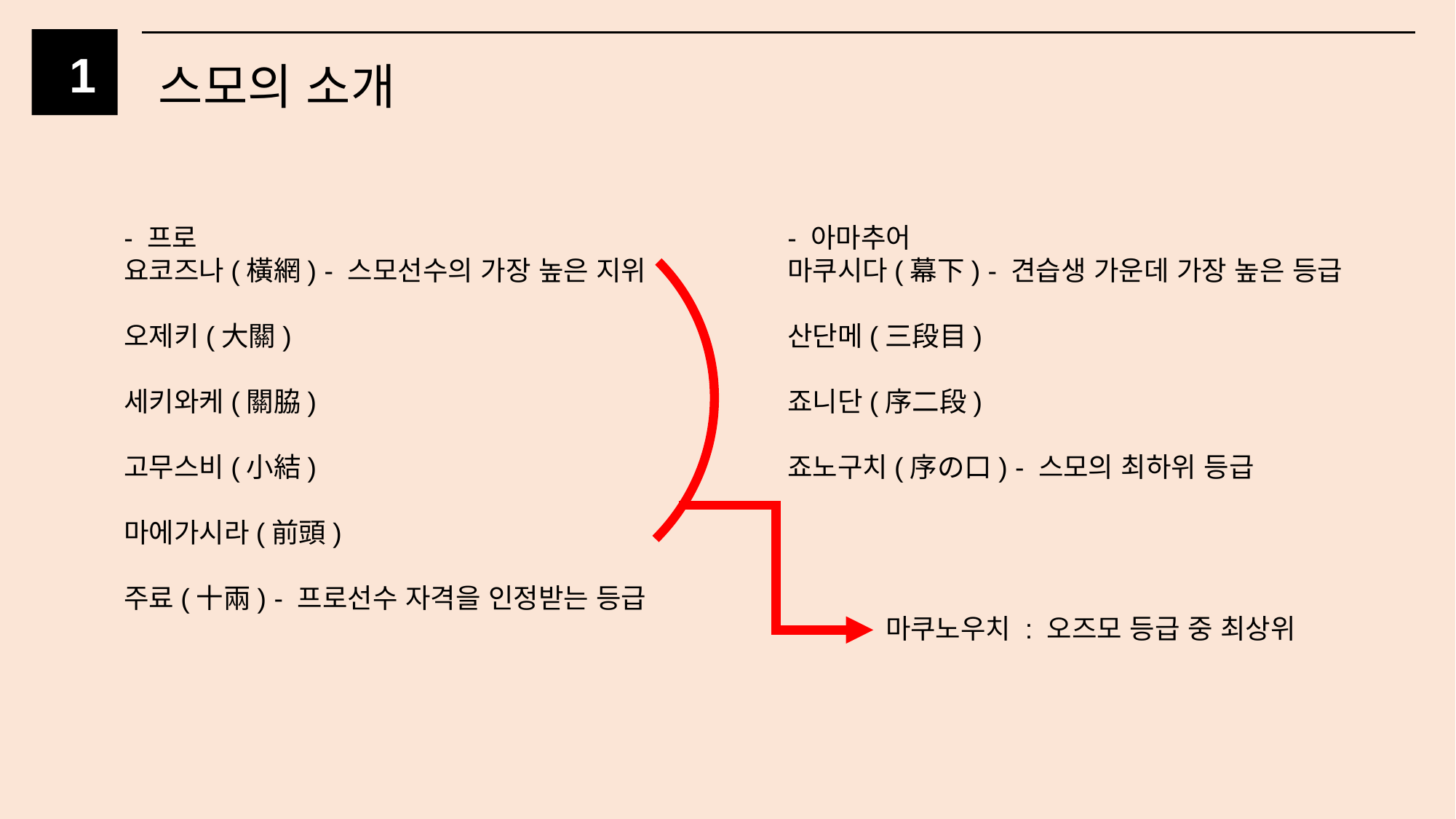

1
스모의 소개

- 프로
요코즈나(橫網) - 스모선수의 가장 높은 지위

오제키(大關)

세키와케(關脇)

고무스비(小結)

마에가시라(前頭)

주료(十兩) - 프로선수 자격을 인정받는 등급

- 아마추어
마쿠시다(幕下) - 견습생 가운데 가장 높은 등급

산단메(三段目)

죠니단(序二段)

죠노구치(序の口) - 스모의 최하위 등급
마쿠노우치 : 오즈모 등급 중 최상위